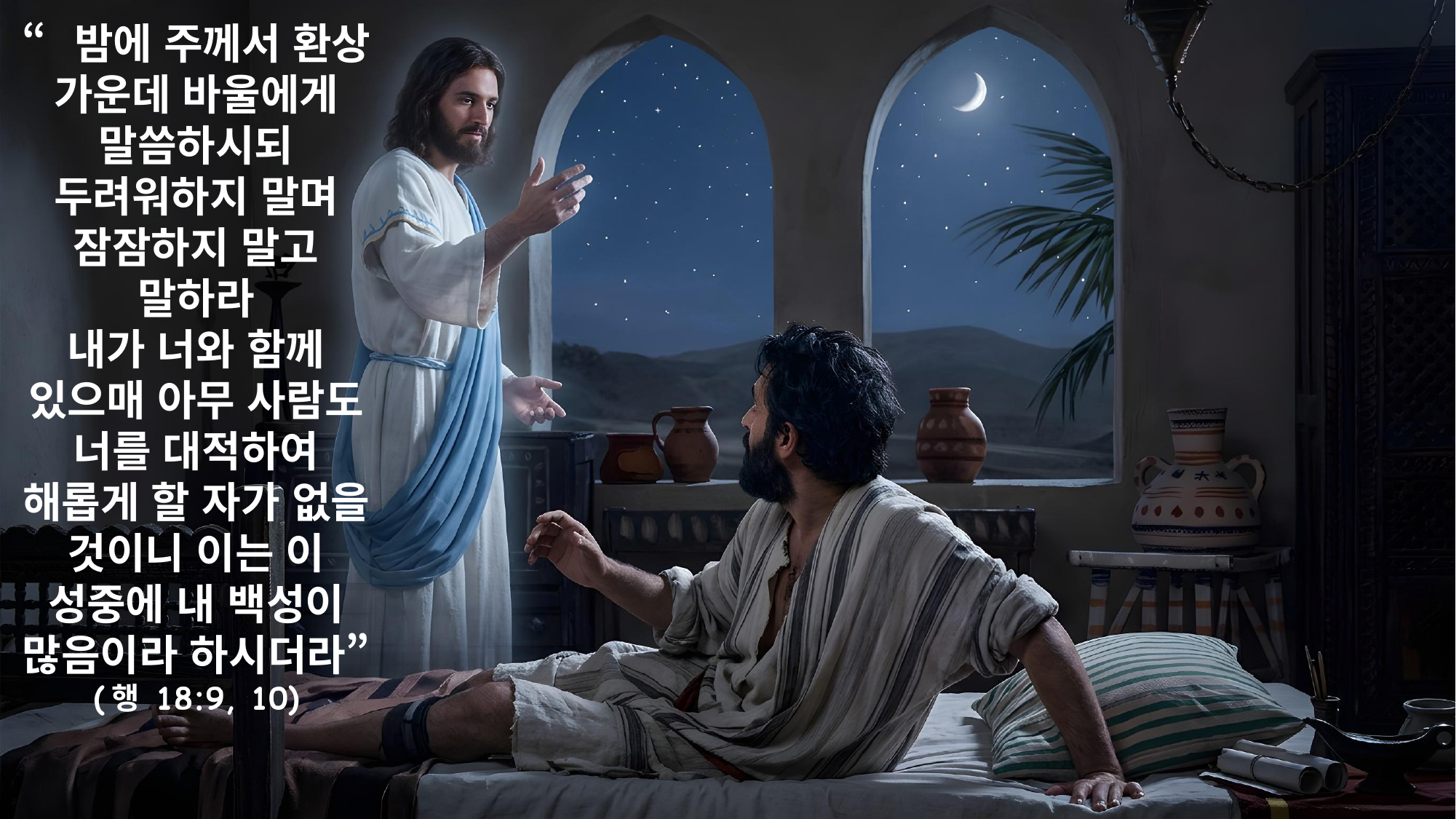

“밤에 주께서 환상 가운데 바울에게 말씀하시되 두려워하지 말며 잠잠하지 말고 말하라
내가 너와 함께 있으매 아무 사람도 너를 대적하여 해롭게 할 자가 없을 것이니 이는 이 성중에 내 백성이 많음이라 하시더라”
(행 18:9, 10)